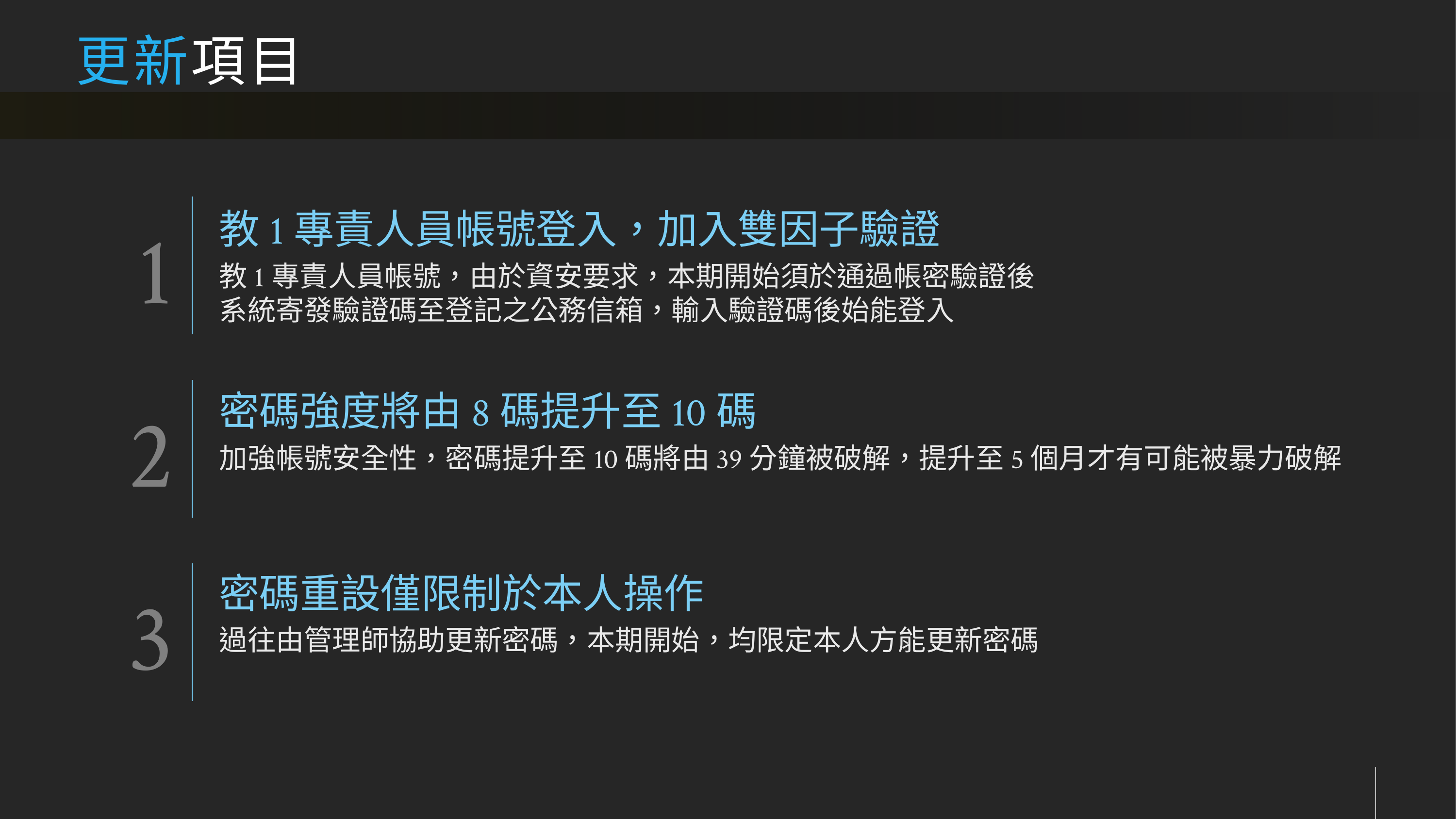

# 更新項目

教1專責人員帳號登入，加入雙因子驗證
教1專責人員帳號，由於資安要求，本期開始須於通過帳密驗證後
系統寄發驗證碼至登記之公務信箱，輸入驗證碼後始能登入
密碼強度將由8碼提升至10碼
加強帳號安全性，密碼提升至10碼將由39分鐘被破解，提升至5個月才有可能被暴力破解
密碼重設僅限制於本人操作
過往由管理師協助更新密碼，本期開始，均限定本人方能更新密碼